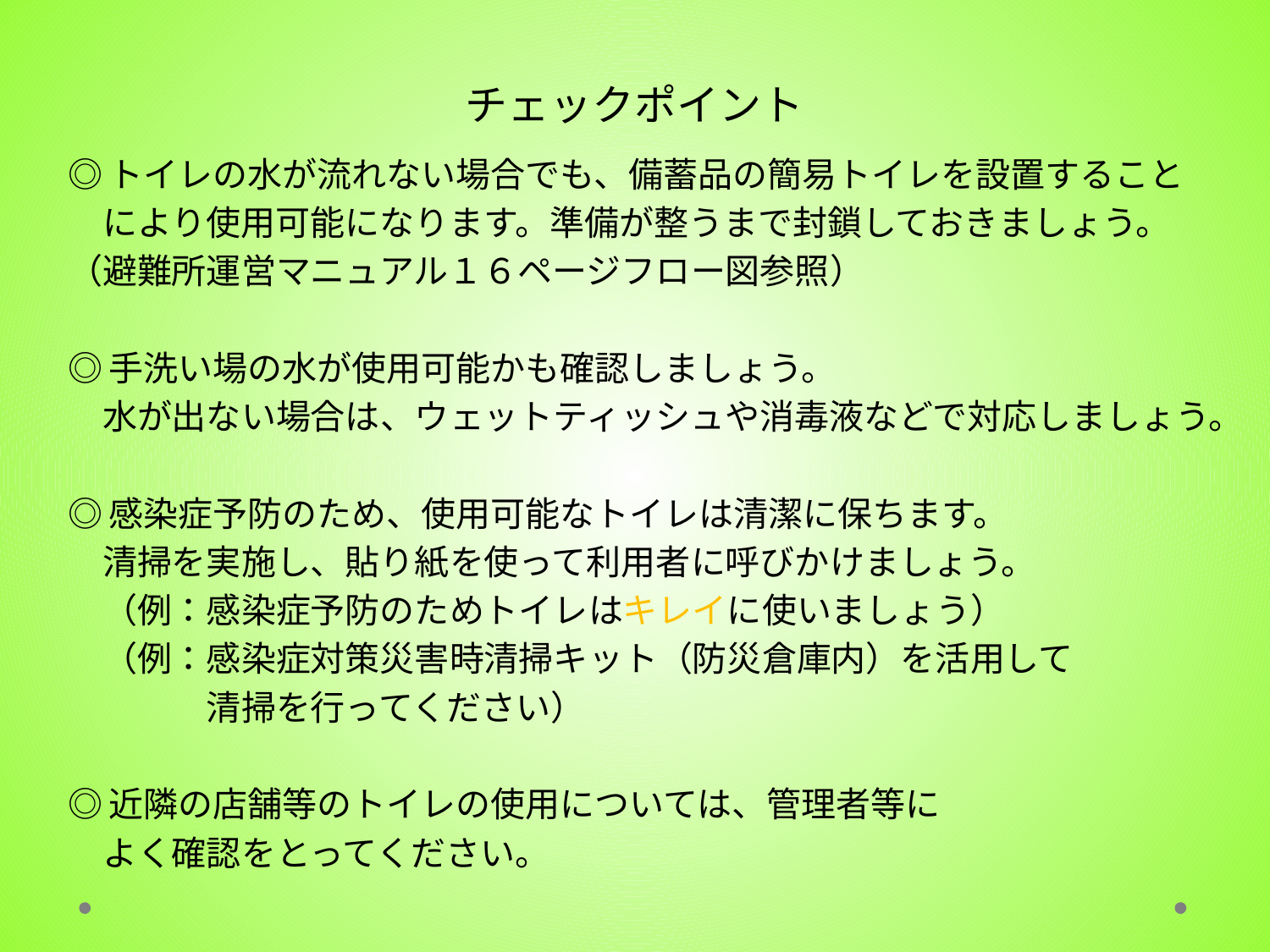

# チェックポイント
◎トイレの水が流れない場合でも、備蓄品の簡易トイレを設置すること
　により使用可能になります。準備が整うまで封鎖しておきましょう。
（避難所運営マニュアル１６ページフロー図参照）

◎手洗い場の水が使用可能かも確認しましょう。
　水が出ない場合は、ウェットティッシュや消毒液などで対応しましょう。

◎感染症予防のため、使用可能なトイレは清潔に保ちます。
　清掃を実施し、貼り紙を使って利用者に呼びかけましょう。
　（例：感染症予防のためトイレはキレイに使いましょう）
　（例：感染症対策災害時清掃キット（防災倉庫内）を活用して
　　　　清掃を行ってください）

◎近隣の店舗等のトイレの使用については、管理者等に
　よく確認をとってください。